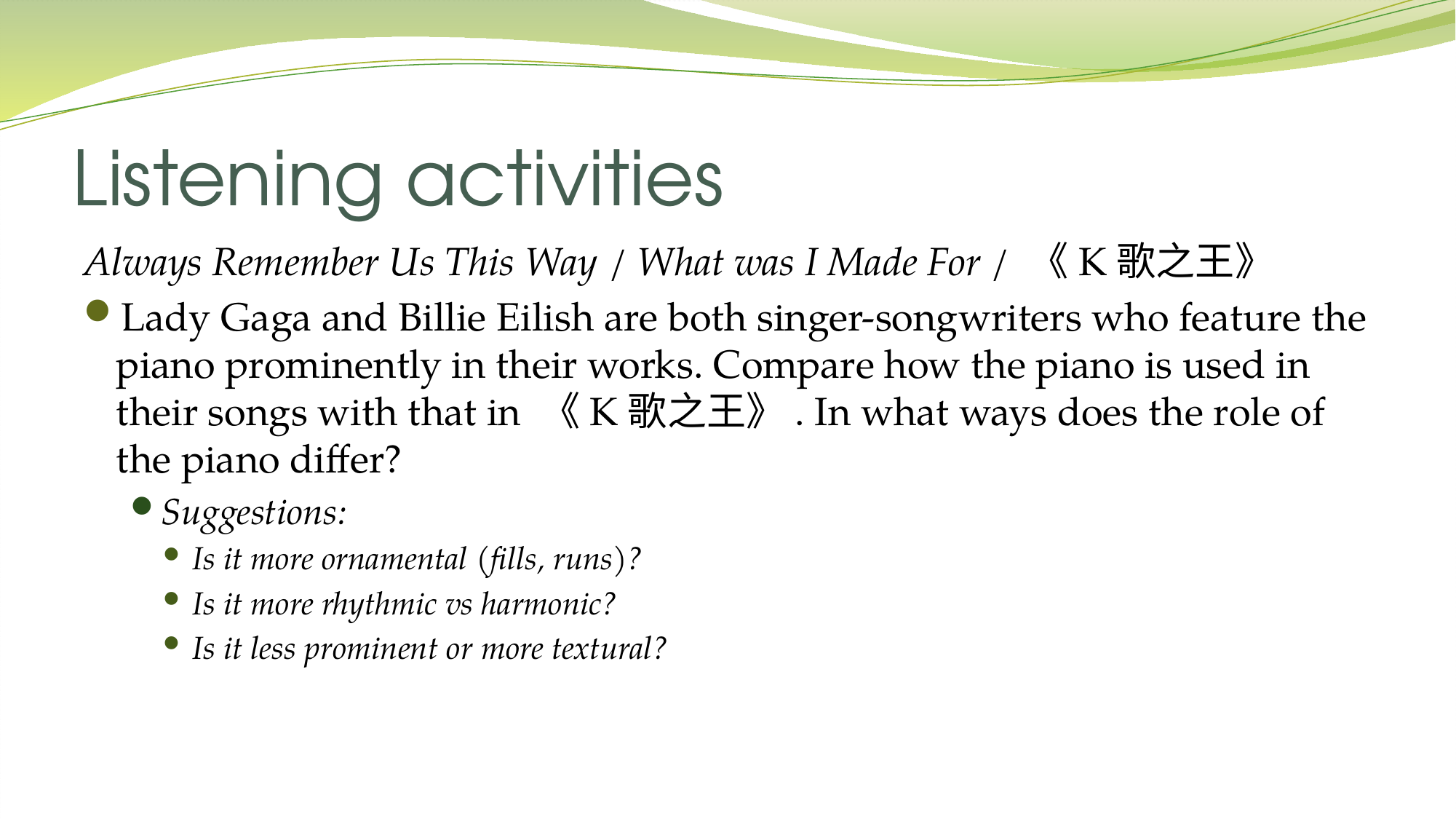

# Listening activities
Always Remember Us This Way / What was I Made For / 《K歌之王》
Lady Gaga and Billie Eilish are both singer-songwriters who feature the piano prominently in their works. Compare how the piano is used in their songs with that in 《K歌之王》. In what ways does the role of the piano differ?
Suggestions:
Is it more ornamental (fills, runs)?
Is it more rhythmic vs harmonic?
Is it less prominent or more textural?